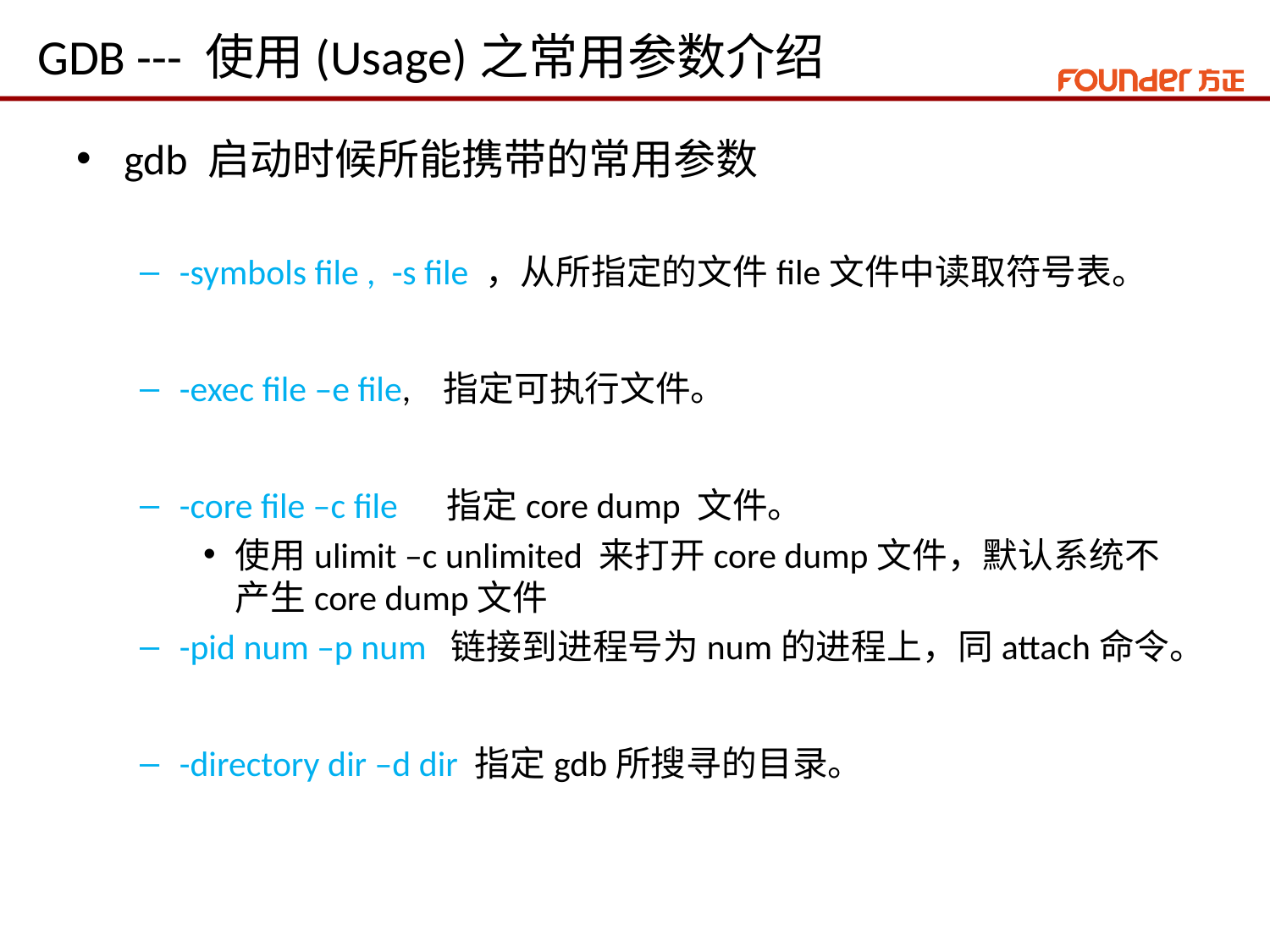

# GDB --- 使用(Usage)之常用参数介绍
gdb 启动时候所能携带的常用参数

-symbols file ,  -s file ，从所指定的文件file文件中读取符号表。

-exec file –e file,   指定可执行文件。

-core file –c file     指定core dump 文件。
使用ulimit –c unlimited 来打开core dump文件，默认系统不产生core dump文件
-pid num –p num  链接到进程号为num的进程上，同attach命令。

-directory dir –d dir 指定gdb所搜寻的目录。